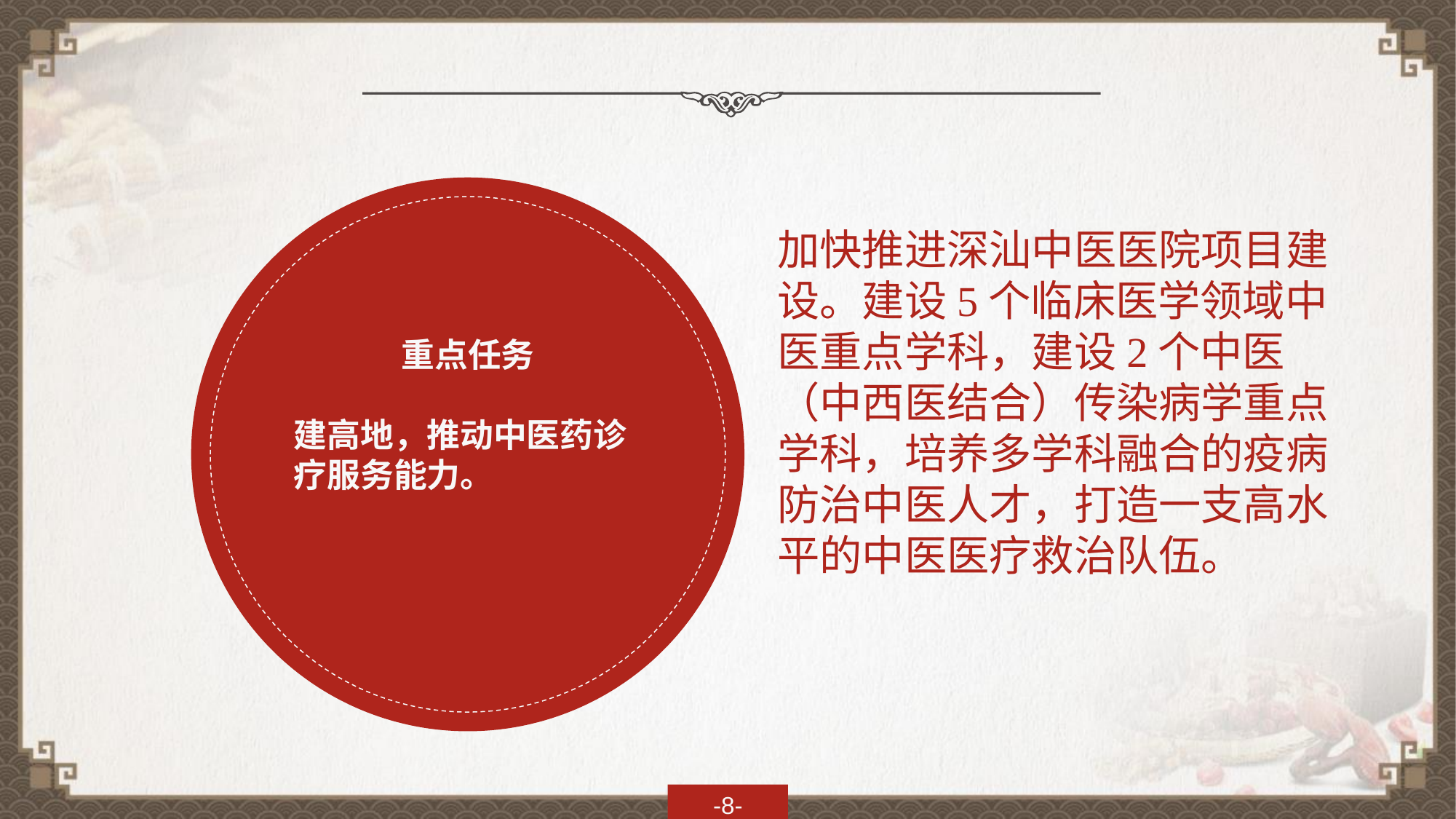

加快推进深汕中医医院项目建设。建设5个临床医学领域中医重点学科，建设2个中医（中西医结合）传染病学重点学科，培养多学科融合的疫病防治中医人才，打造一支高水平的中医医疗救治队伍。
重点任务
建高地，推动中医药诊疗服务能力。